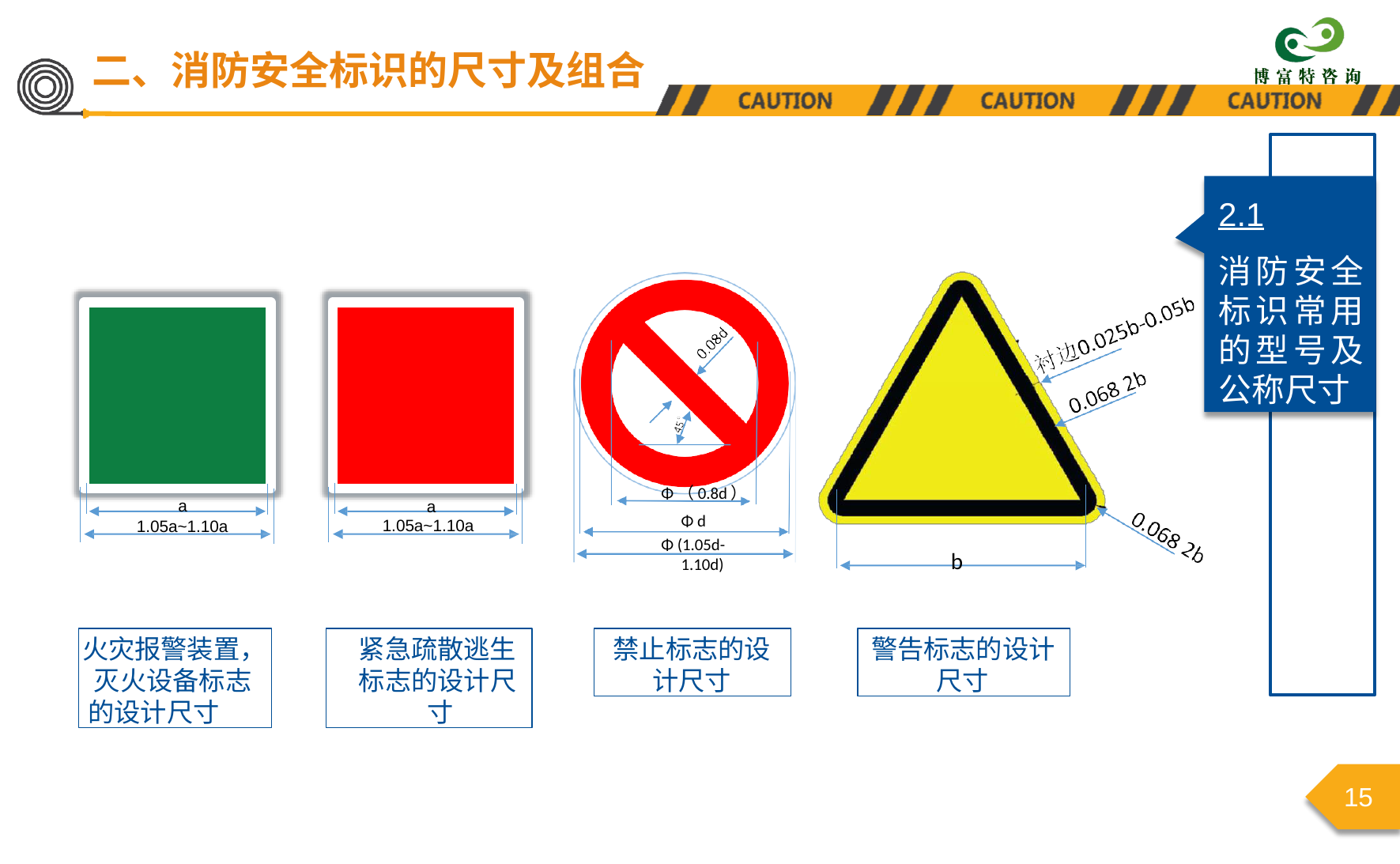

二、消防安全标识的尺寸及组合

2.1
消防安全  标识常用  的型号及  公称尺寸

Φ（0.8d）  Φ d
Φ (1.05d-1.10d)

a  1.05a~1.10a
a  1.05a~1.10a

b

火灾报警装置，  灭火设备标志  的设计尺寸
紧急疏散逃生  标志的设计尺  寸
禁止标志的设  计尺寸
警告标志的设计  尺寸
15